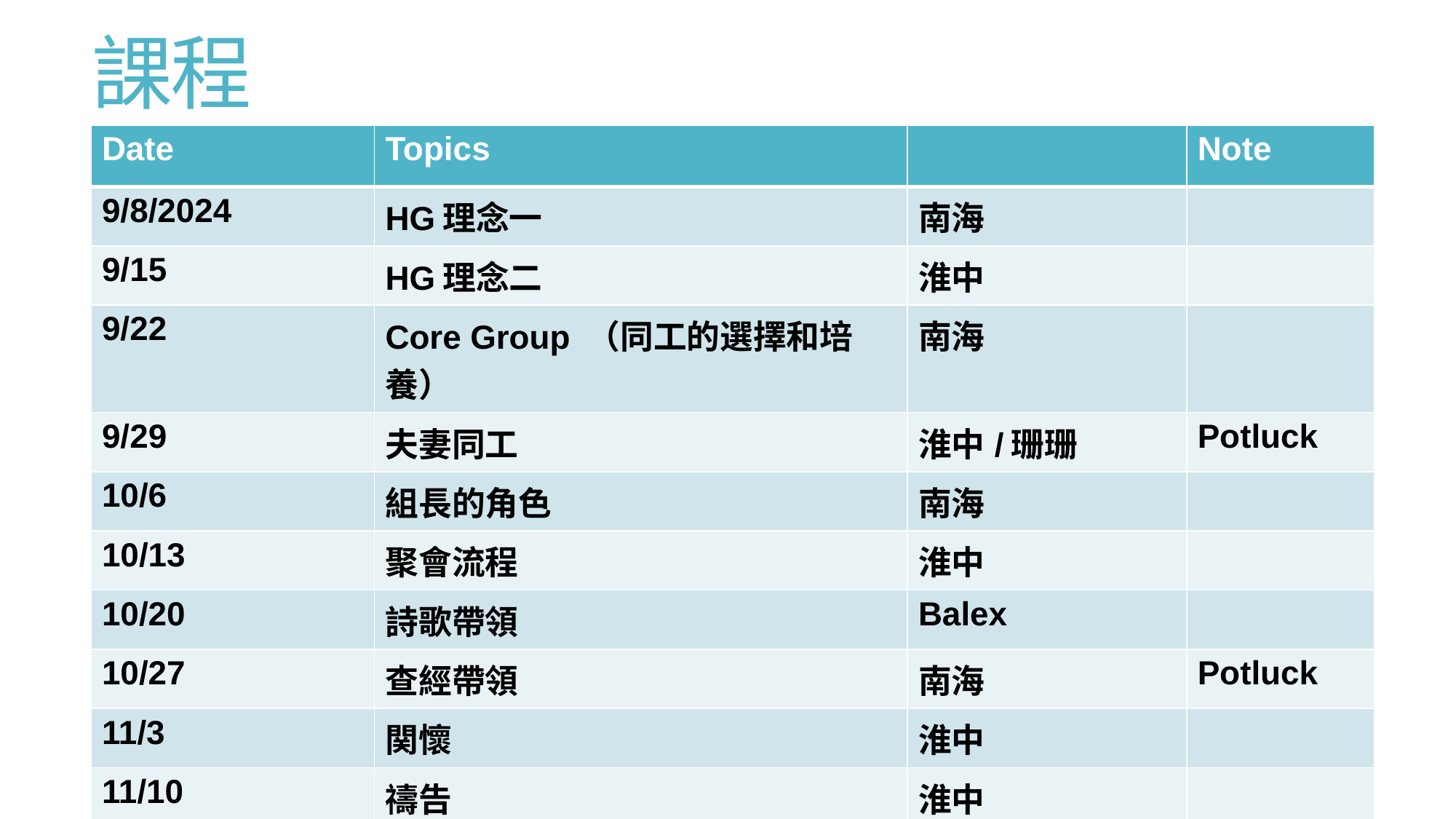

# 課程
| Date | Topics |  | Note |
| --- | --- | --- | --- |
| 9/8/2024 | HG理念一 | 南海 |  |
| 9/15 | HG理念二 | 淮中 |  |
| 9/22 | Core Group （同工的選擇和培養） | 南海 |  |
| 9/29 | 夫妻同工 | 淮中/珊珊 | Potluck |
| 10/6 | 組長的角色 | 南海 |  |
| 10/13 | 聚會流程 | 淮中 |  |
| 10/20 | 詩歌帶領 | Balex |  |
| 10/27 | 查經帶領 | 南海 | Potluck |
| 11/3 | 関懷 | 淮中 |  |
| 11/10 | 禱告 | 淮中 |  |
| 11/17 | 外展活動 | 南海 |  |
| 11/24 | 總結 | 南海 | Potluck |